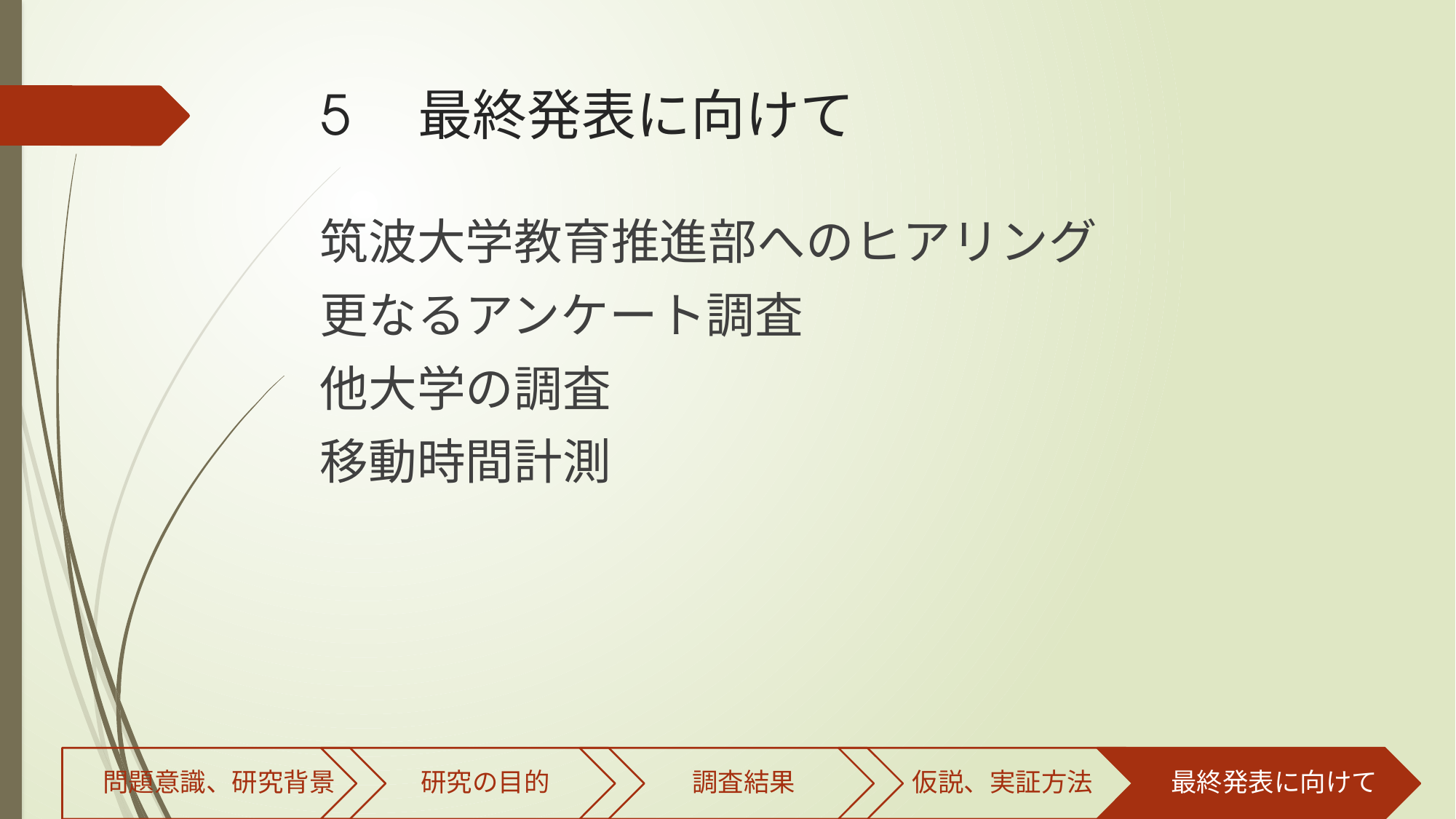

# 5　最終発表に向けて
筑波大学教育推進部へのヒアリング
更なるアンケート調査
他大学の調査
移動時間計測
問題意識、研究背景
研究の目的
調査結果
仮説、実証方法
　最終発表に向けて